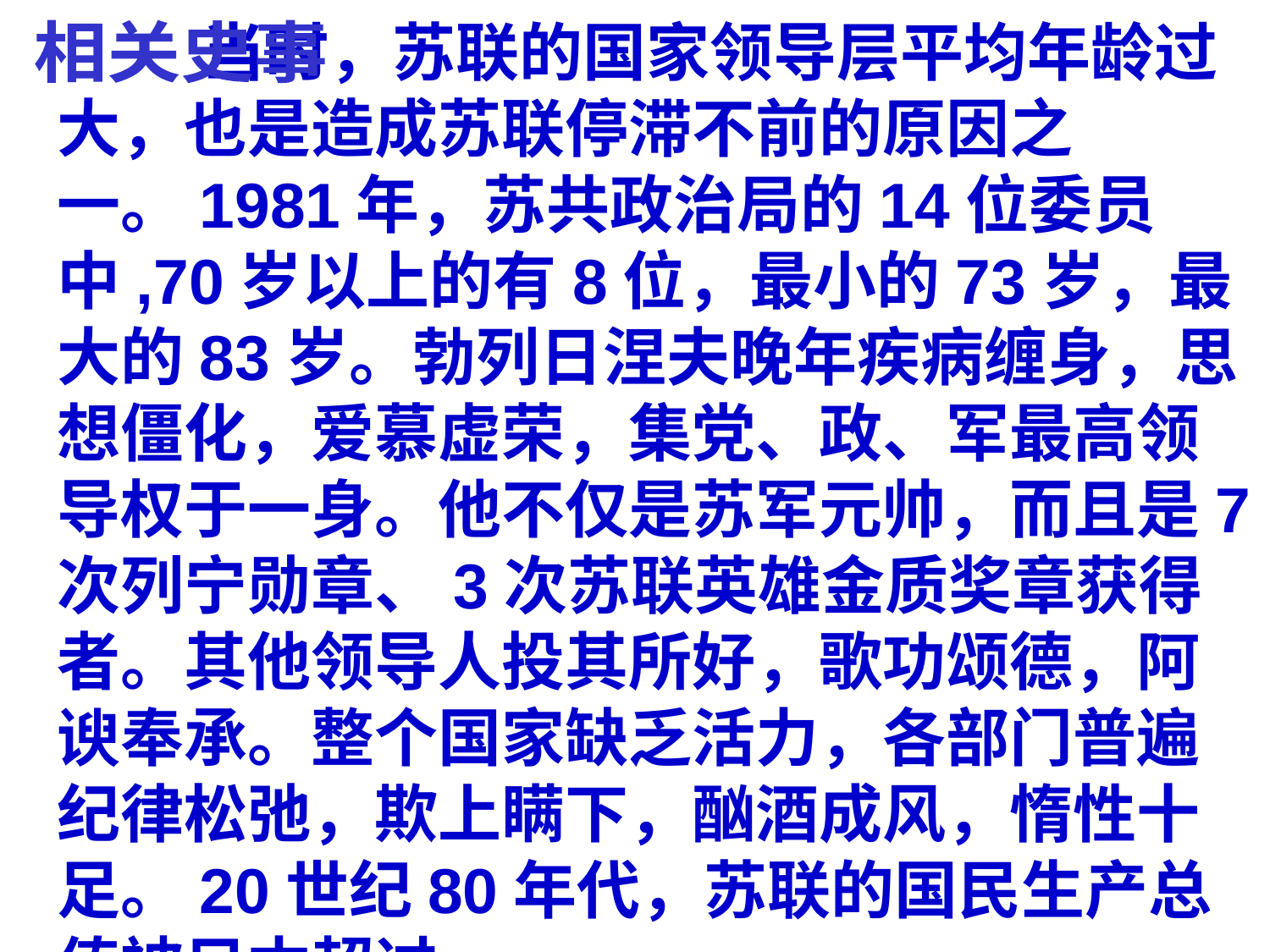

当时，苏联的国家领导层平均年龄过大，也是造成苏联停滞不前的原因之一。1981年，苏共政治局的14位委员中,70岁以上的有8位，最小的73岁，最大的83岁。勃列日涅夫晚年疾病缠身，思想僵化，爱慕虚荣，集党、政、军最高领导权于一身。他不仅是苏军元帅，而且是7次列宁勋章、3次苏联英雄金质奖章获得者。其他领导人投其所好，歌功颂德，阿谀奉承。整个国家缺乏活力，各部门普遍纪律松弛，欺上瞒下，酗酒成风，惰性十足。20世纪80年代，苏联的国民生产总值被目本超过。
相关史事